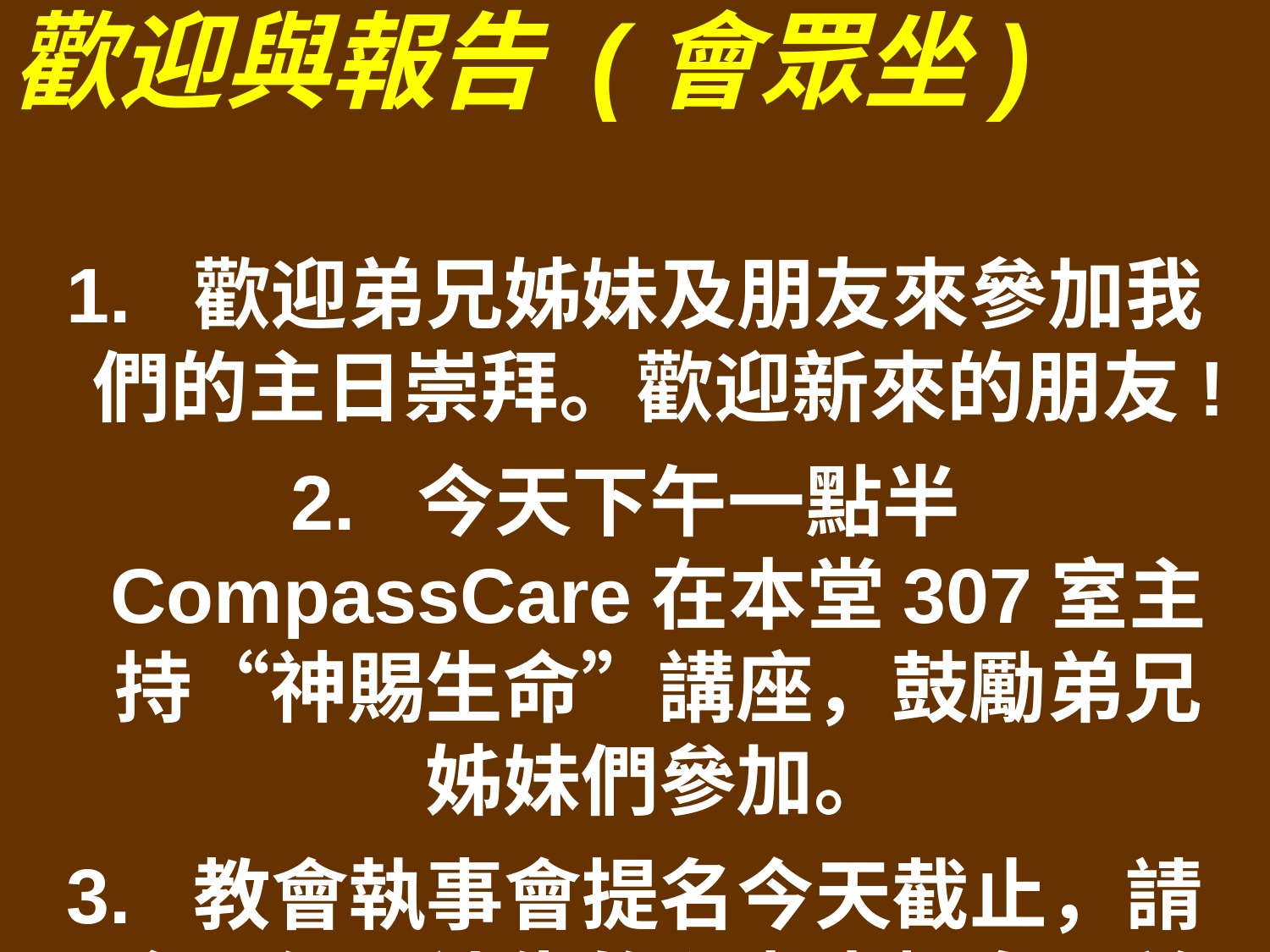

歡迎與報告 (會眾坐)

1.  歡迎弟兄姊妹及朋友來參加我們的主日崇拜。歡迎新來的朋友!
2.  今天下午一點半CompassCare在本堂307室主持“神賜生命”講座，鼓勵弟兄姊妹們參加。
3.  教會執事會提名今天截止，請會員們以禱告的心考慮提名，並在前廳拿取提名表填寫。